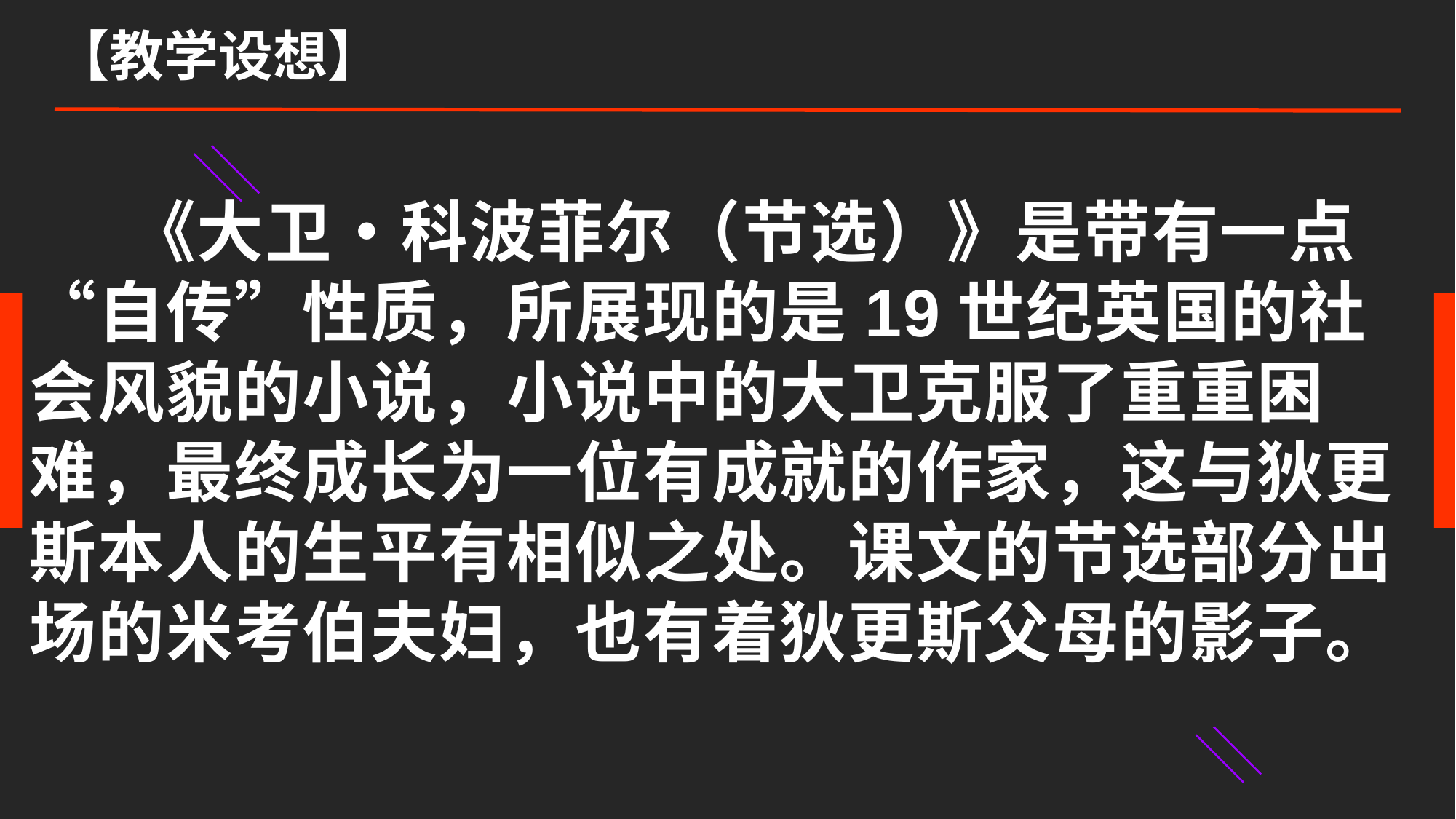

【教学设想】
     《大卫•科波菲尔（节选）》是带有一点“自传”性质，所展现的是19世纪英国的社会风貌的小说，小说中的大卫克服了重重困难，最终成长为一位有成就的作家，这与狄更斯本人的生平有相似之处。课文的节选部分出场的米考伯夫妇，也有着狄更斯父母的影子。